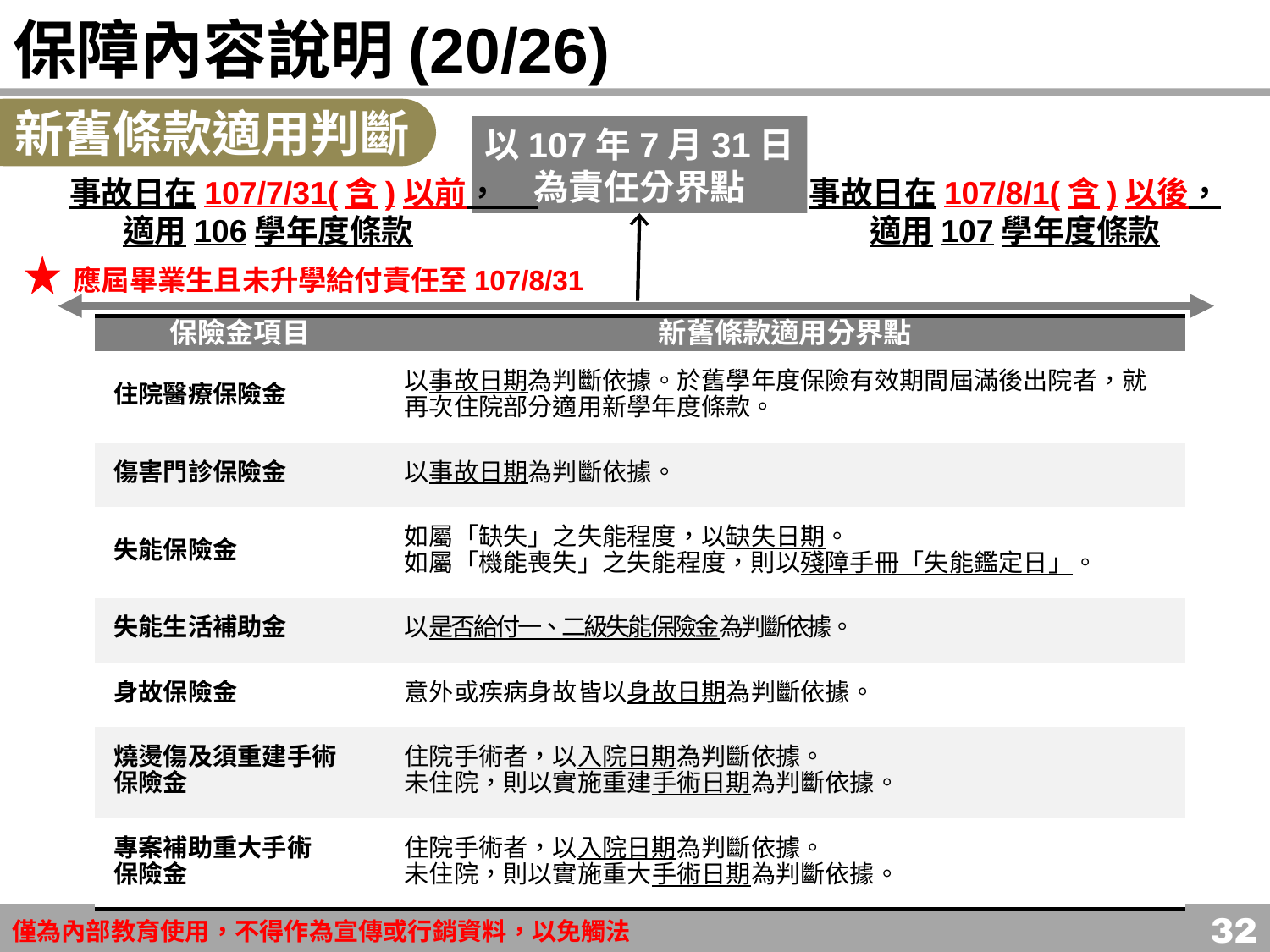

# 保障內容說明(20/26)
新舊條款適用判斷

以107年7月31日
為責任分界點
事故日在107/7/31(含)以前，
適用106學年度條款
事故日在107/8/1(含)以後，
適用107學年度條款
應屆畢業生且未升學給付責任至107/8/31

| 保險金項目 | 新舊條款適用分界點 |
| --- | --- |
| 住院醫療保險金 | 以事故日期為判斷依據。於舊學年度保險有效期間屆滿後出院者，就再次住院部分適用新學年度條款。 |
| 傷害門診保險金 | 以事故日期為判斷依據。 |
| 失能保險金 | 如屬「缺失」之失能程度，以缺失日期。 如屬「機能喪失」之失能程度，則以殘障手冊「失能鑑定日」。 |
| 失能生活補助金 | 以是否給付一、二級失能保險金為判斷依據。 |
| 身故保險金 | 意外或疾病身故皆以身故日期為判斷依據。 |
| 燒燙傷及須重建手術 保險金 | 住院手術者，以入院日期為判斷依據。 未住院，則以實施重建手術日期為判斷依據。 |
| 專案補助重大手術 保險金 | 住院手術者，以入院日期為判斷依據。 未住院，則以實施重大手術日期為判斷依據。 |
32